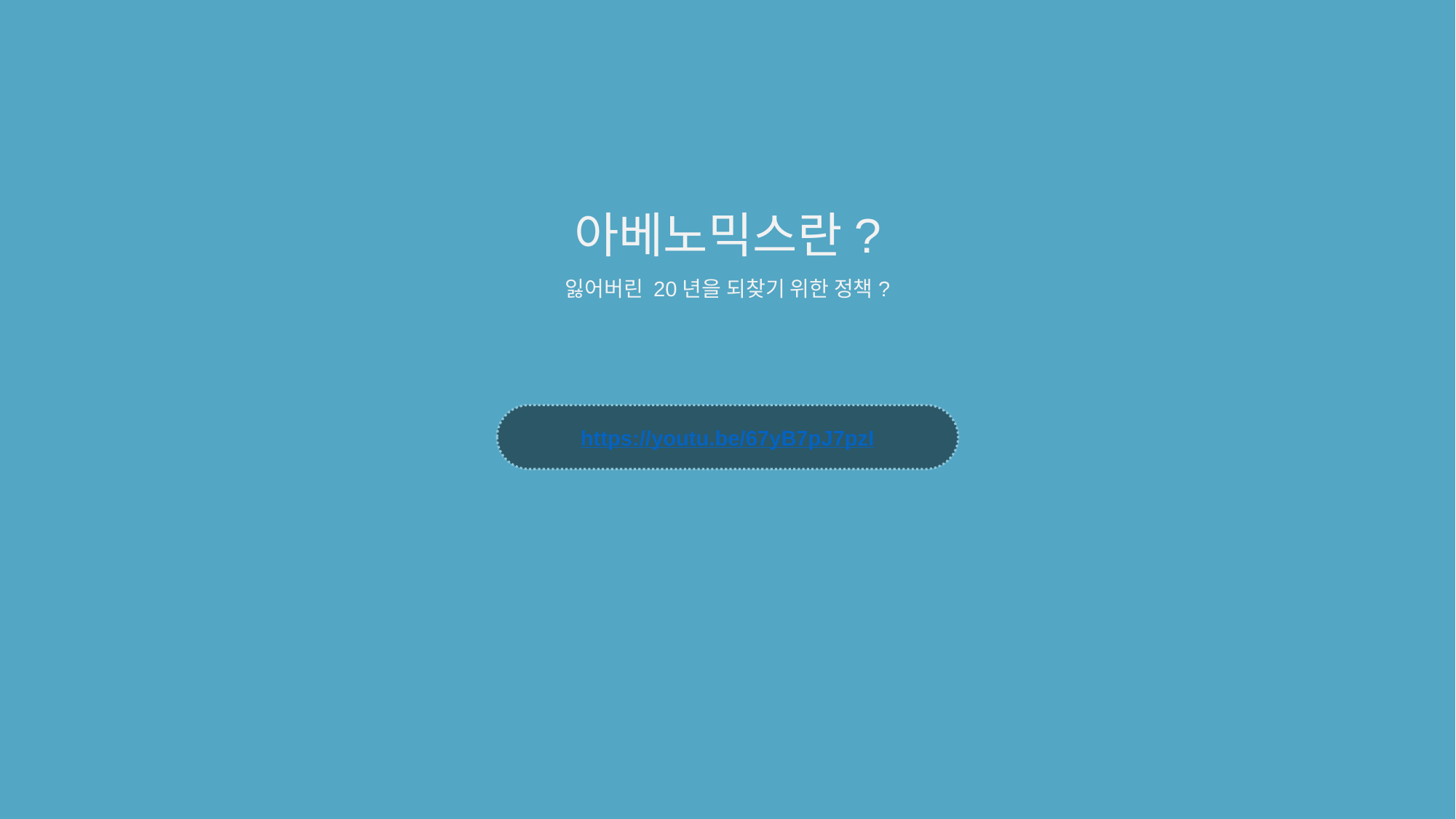

아베노믹스란?
잃어버린 20년을 되찾기 위한 정책?
https://youtu.be/67yB7pJ7pzI